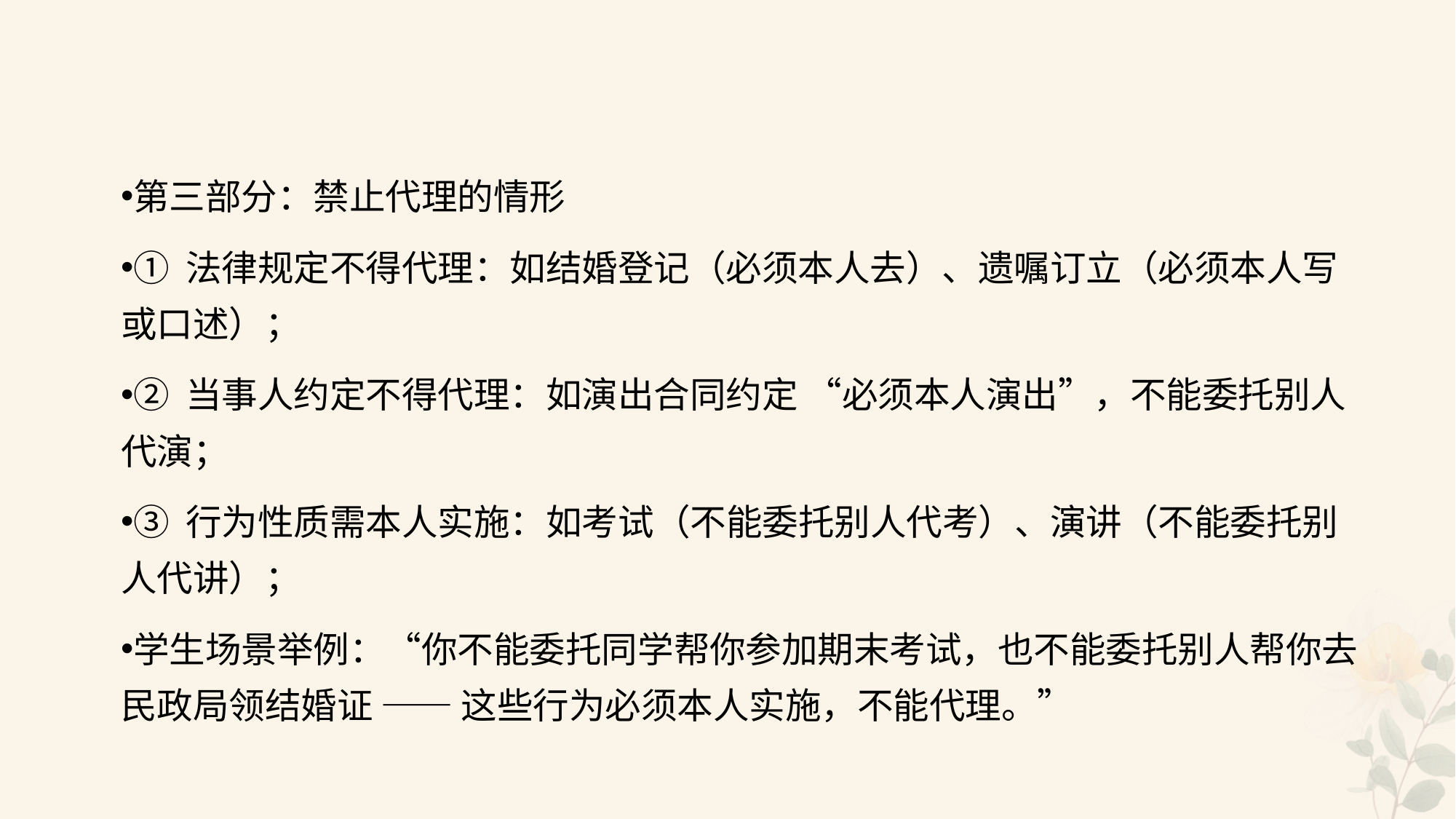

#
第三部分：禁止代理的情形
① 法律规定不得代理：如结婚登记（必须本人去）、遗嘱订立（必须本人写或口述）；
② 当事人约定不得代理：如演出合同约定 “必须本人演出”，不能委托别人代演；
③ 行为性质需本人实施：如考试（不能委托别人代考）、演讲（不能委托别人代讲）；
学生场景举例：“你不能委托同学帮你参加期末考试，也不能委托别人帮你去民政局领结婚证 —— 这些行为必须本人实施，不能代理。”